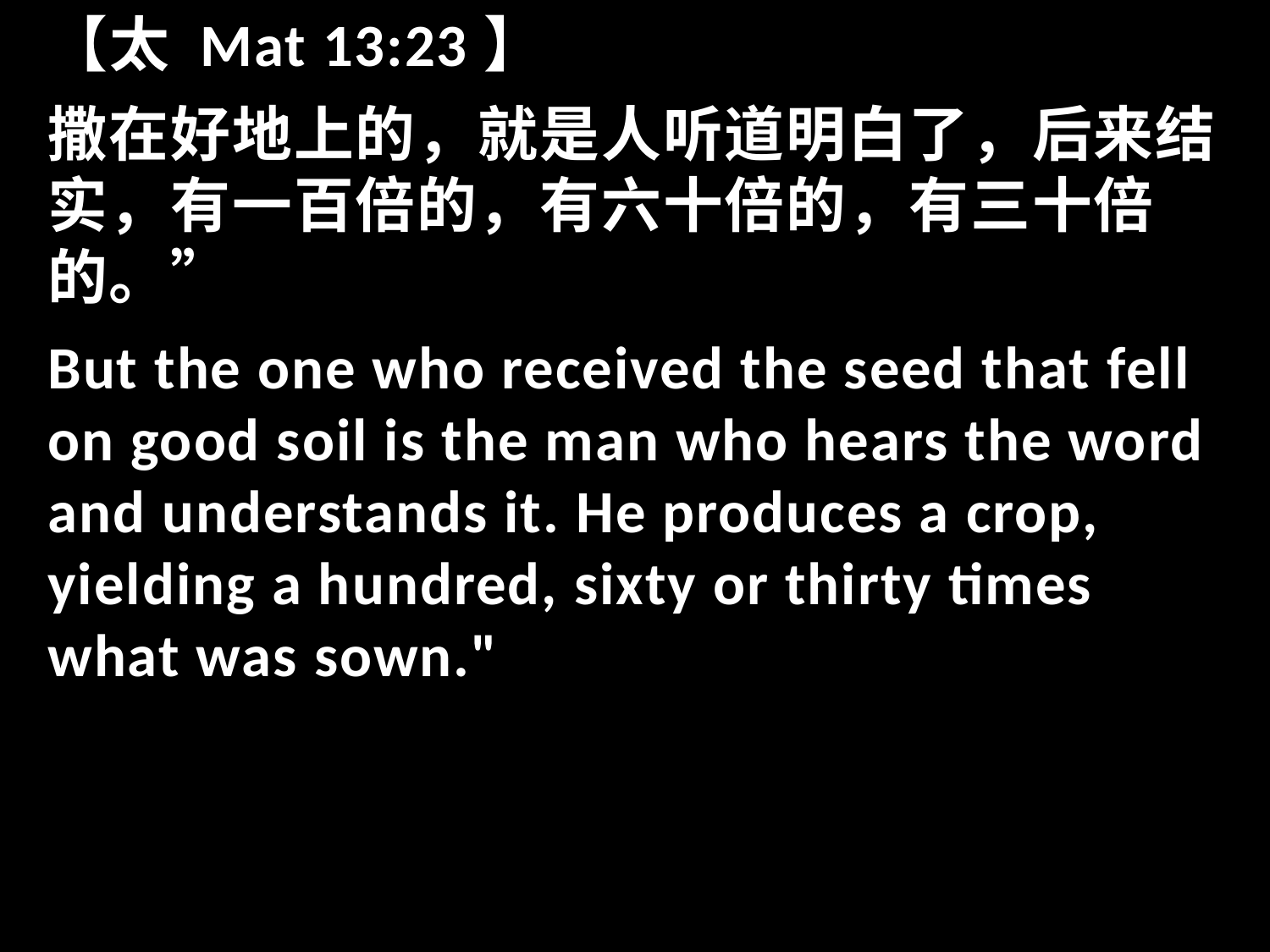

【太 Mat 13:23】
撒在好地上的，就是人听道明白了，后来结实，有一百倍的，有六十倍的，有三十倍的。”
But the one who received the seed that fell on good soil is the man who hears the word and understands it. He produces a crop, yielding a hundred, sixty or thirty times what was sown."